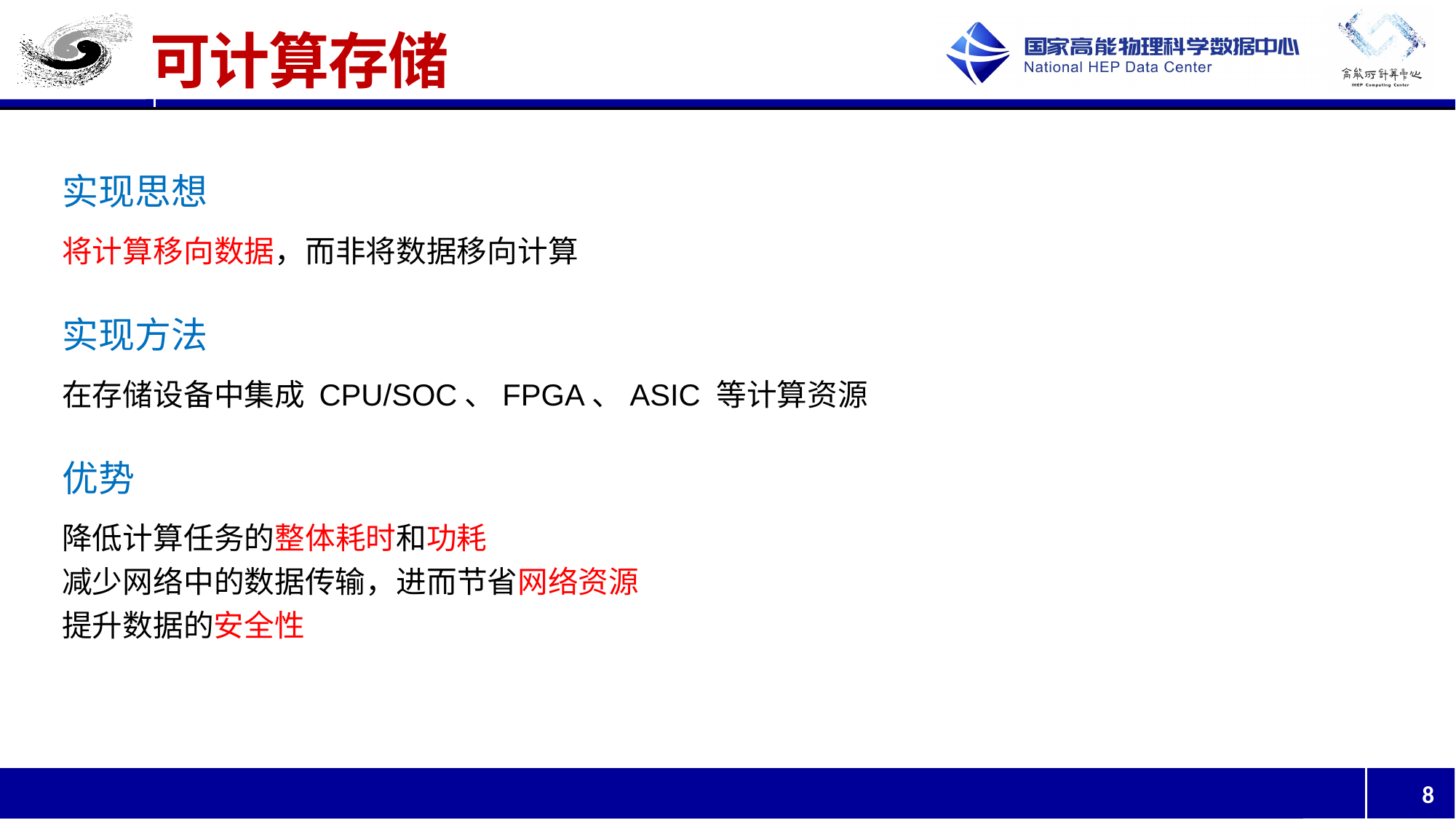

# 可计算存储
实现思想
将计算移向数据，而非将数据移向计算
实现方法
在存储设备中集成 CPU/SOC、FPGA、ASIC 等计算资源
优势
降低计算任务的整体耗时和功耗
减少网络中的数据传输，进而节省网络资源
提升数据的安全性